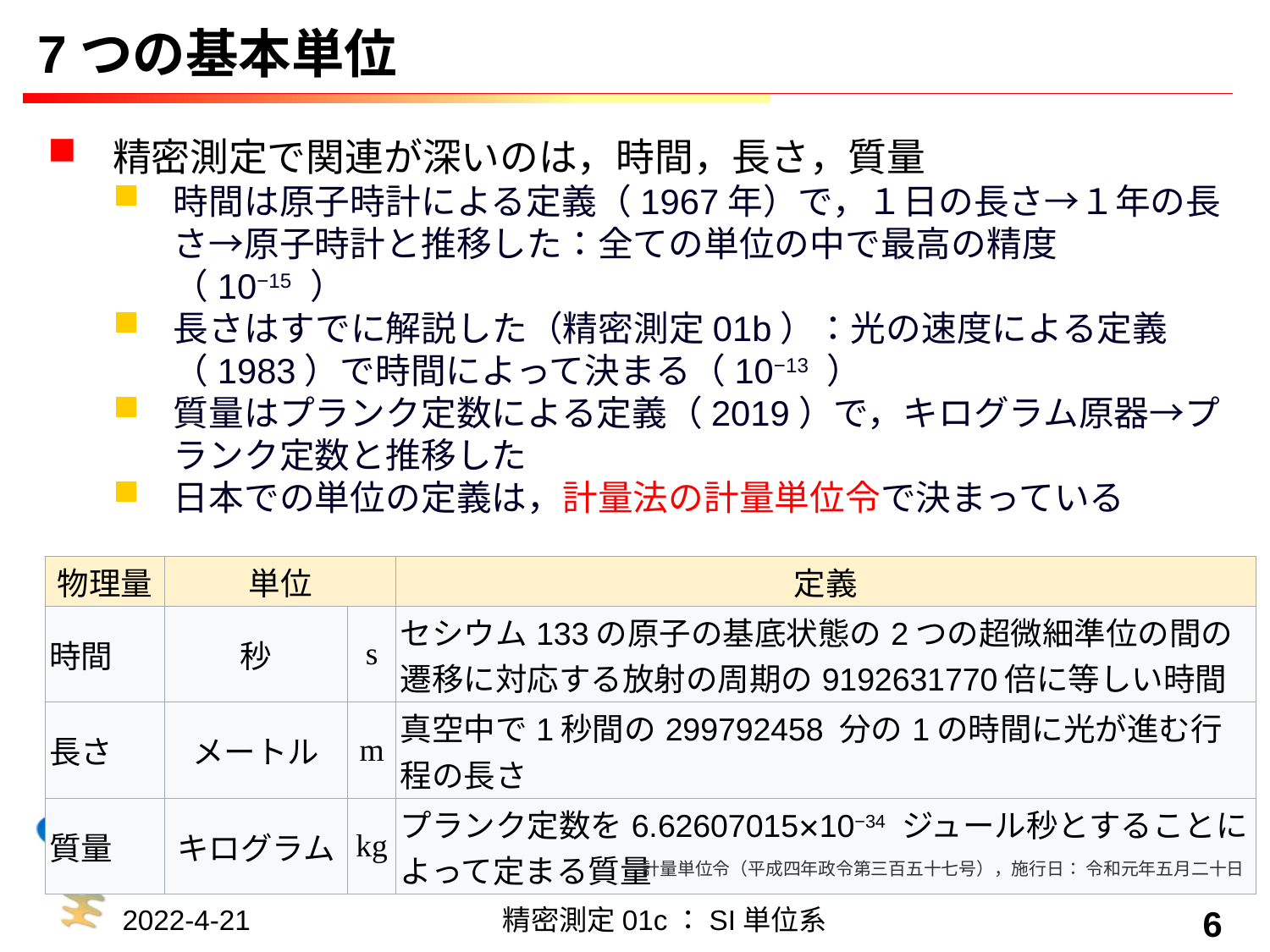

# 7つの基本単位
精密測定で関連が深いのは，時間，長さ，質量
時間は原子時計による定義（1967年）で，１日の長さ→１年の長さ→原子時計と推移した：全ての単位の中で最高の精度（10−15 ）
長さはすでに解説した（精密測定01b）：光の速度による定義（1983）で時間によって決まる（10−13 ）
質量はプランク定数による定義（2019）で，キログラム原器→プランク定数と推移した
日本での単位の定義は，計量法の計量単位令で決まっている

| 物理量 | 単位 |  | 定義 |
| --- | --- | --- | --- |
| 時間 | 秒 | s | セシウム133の原子の基底状態の2つの超微細準位の間の遷移に対応する放射の周期の9192631770倍に等しい時間 |
| 長さ | メートル | m | 真空中で1秒間の299792458 分の1の時間に光が進む行程の長さ |
| 質量 | キログラム | kg | プランク定数を6.62607015×10−34 ジュール秒とすることによって定まる質量 |
計量単位令（平成四年政令第三百五十七号），施行日： 令和元年五月二十日
2022-4-21
精密測定01c：SI単位系
6